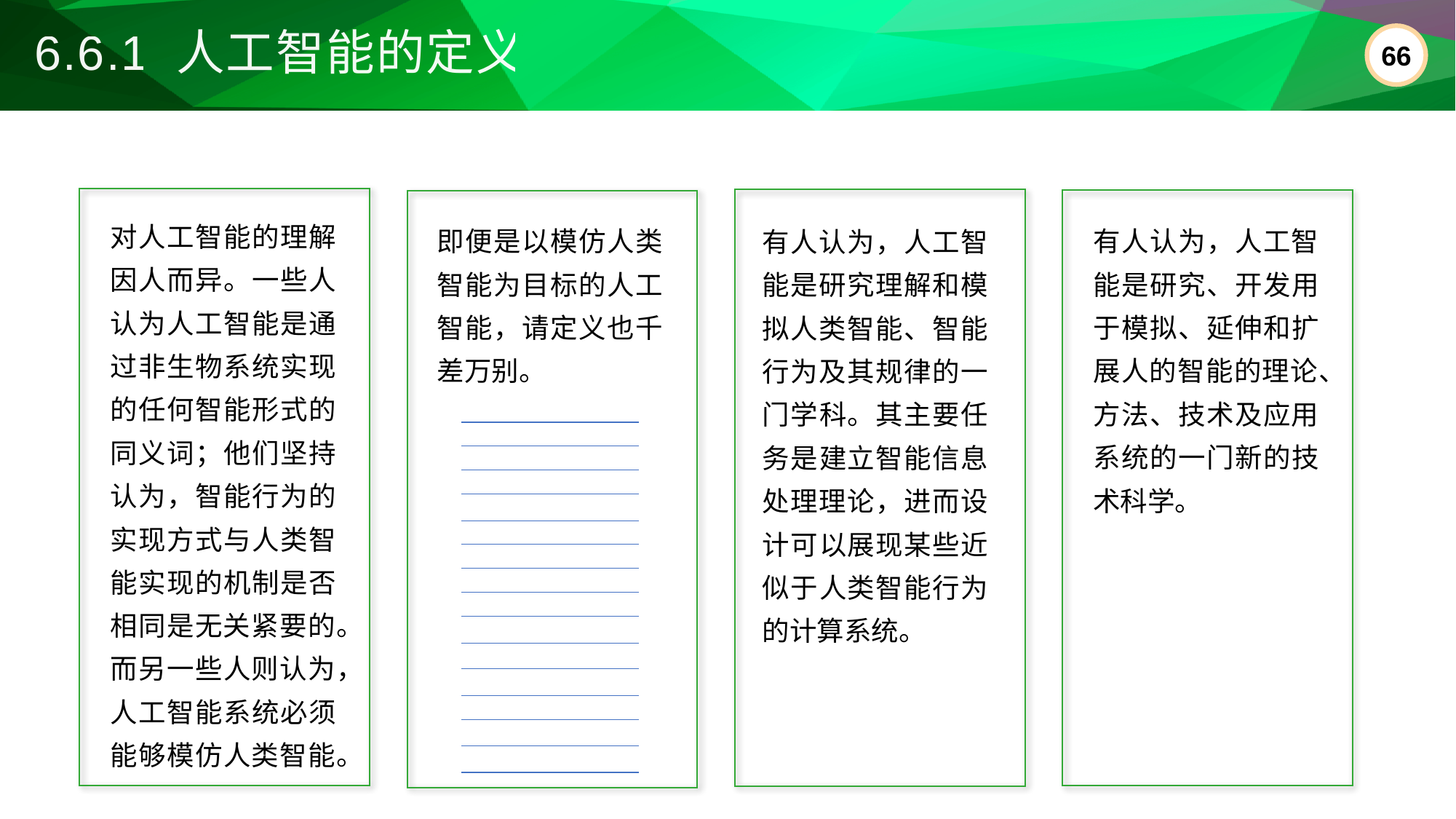

6.6.1 人工智能的定义

对人工智能的理解因人而异。一些人认为人工智能是通过非生物系统实现的任何智能形式的同义词；他们坚持认为，智能行为的实现方式与人类智能实现的机制是否相同是无关紧要的。而另一些人则认为，人工智能系统必须能够模仿人类智能。
即便是以模仿人类智能为目标的人工智能，请定义也千差万别。
有人认为，人工智能是研究、开发用于模拟、延伸和扩展人的智能的理论、方法、技术及应用系统的一门新的技术科学。
有人认为，人工智能是研究理解和模拟人类智能、智能行为及其规律的一门学科。其主要任务是建立智能信息处理理论，进而设计可以展现某些近似于人类智能行为的计算系统。